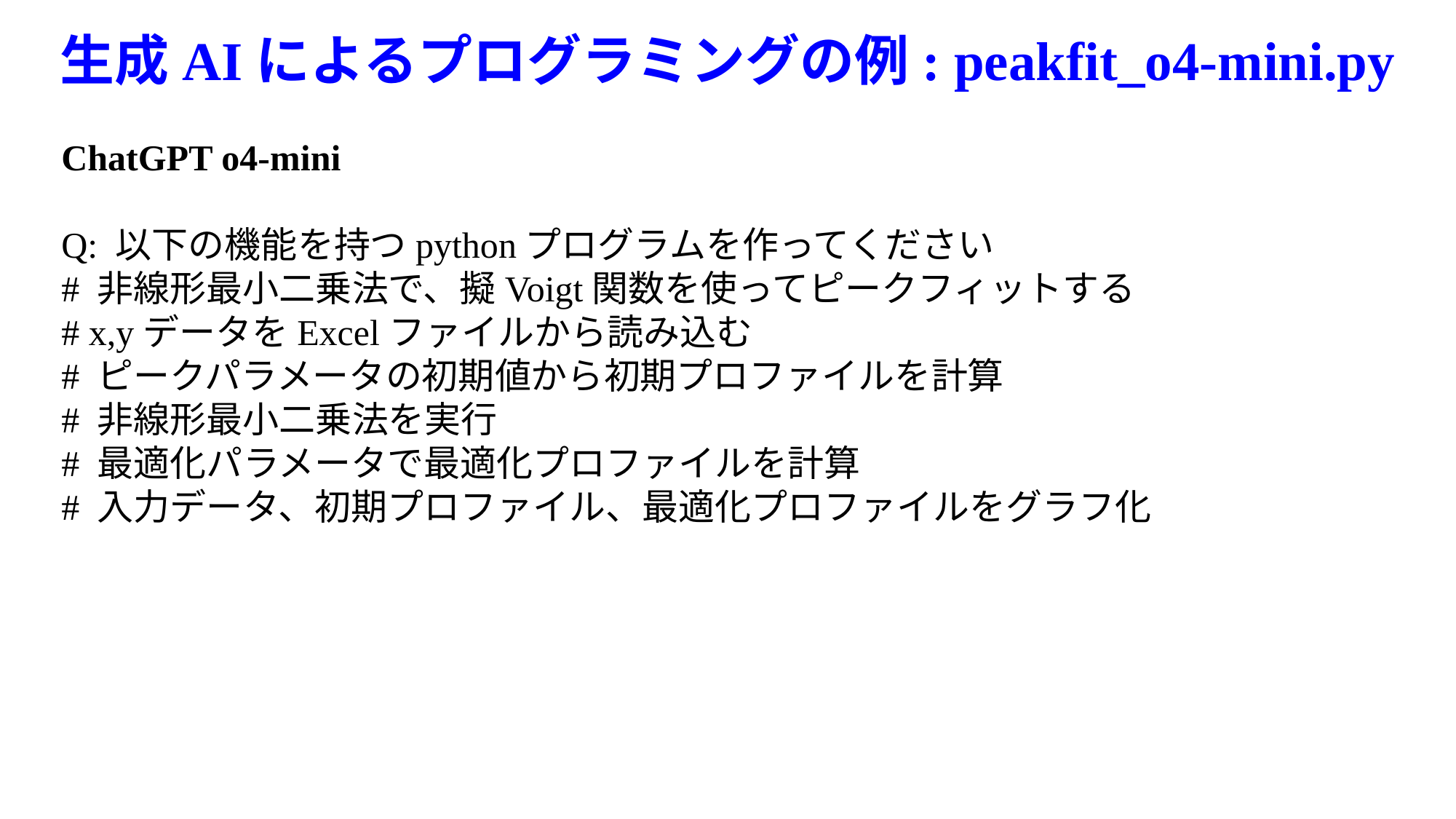

# 生成AIによるプログラミングの例: peakfit_o4-mini.py
ChatGPT o4-mini

Q: 以下の機能を持つpythonプログラムを作ってください
# 非線形最小二乗法で、擬Voigt関数を使ってピークフィットする
# x,yデータをExcelファイルから読み込む
# ピークパラメータの初期値から初期プロファイルを計算 # 非線形最小二乗法を実行 # 最適化パラメータで最適化プロファイルを計算
# 入力データ、初期プロファイル、最適化プロファイルをグラフ化